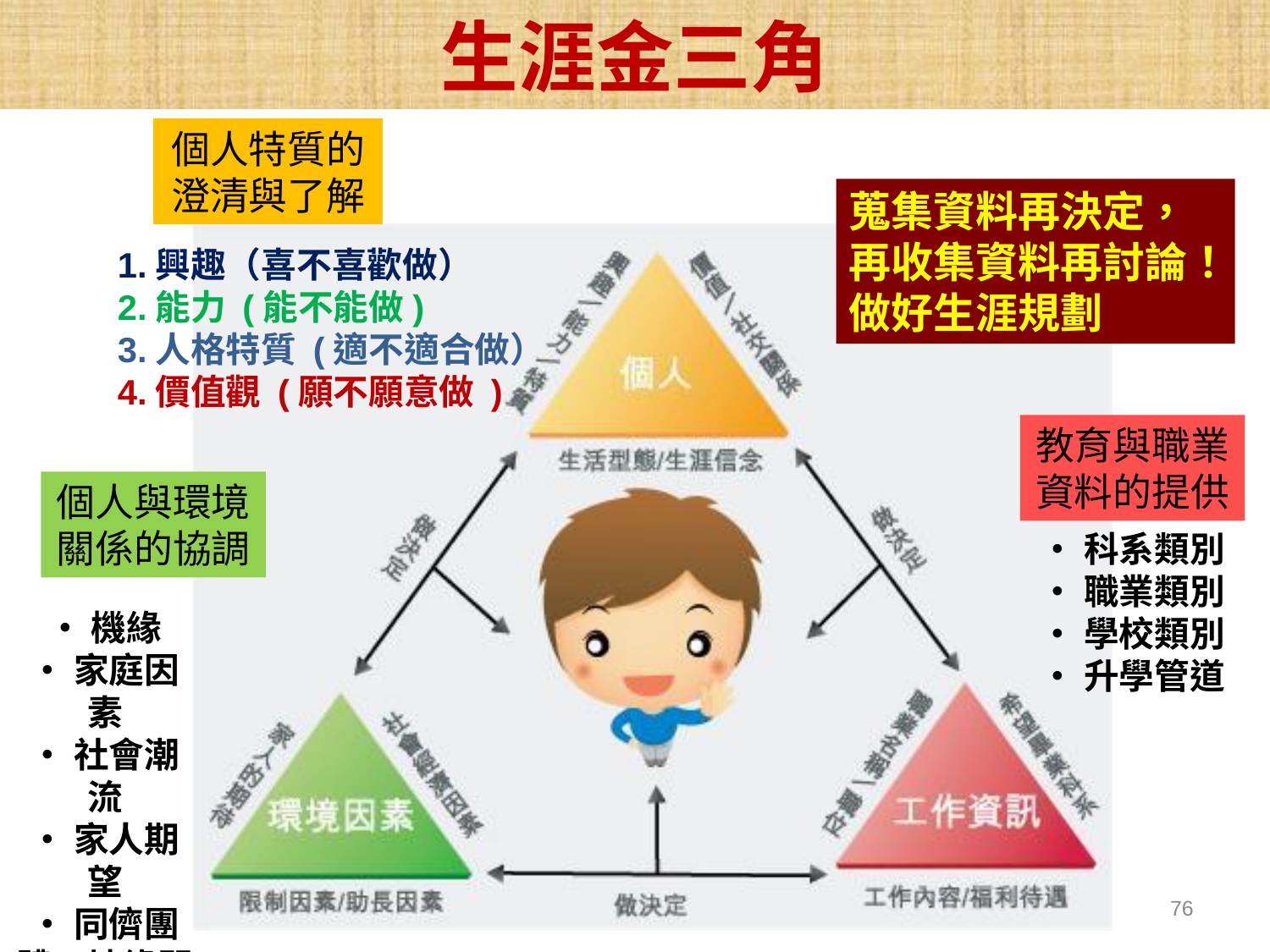

生涯金三角

個人特質的
澄清與了解
蒐集資料再決定，
再收集資料再討論！做好生涯規劃

1.興趣（喜不喜歡做）
2.能力 (能不能做)
3.人格特質 (適不適合做）
4.價值觀 (願不願意做 )
教育與職業
資料的提供
個人與環境關係的協調
‧科系類別
‧職業類別
‧學校類別
‧升學管道
‧機緣
‧家庭因素
‧社會潮流
‧家人期望
‧同儕團體‧地緣關係
阻力助力
76